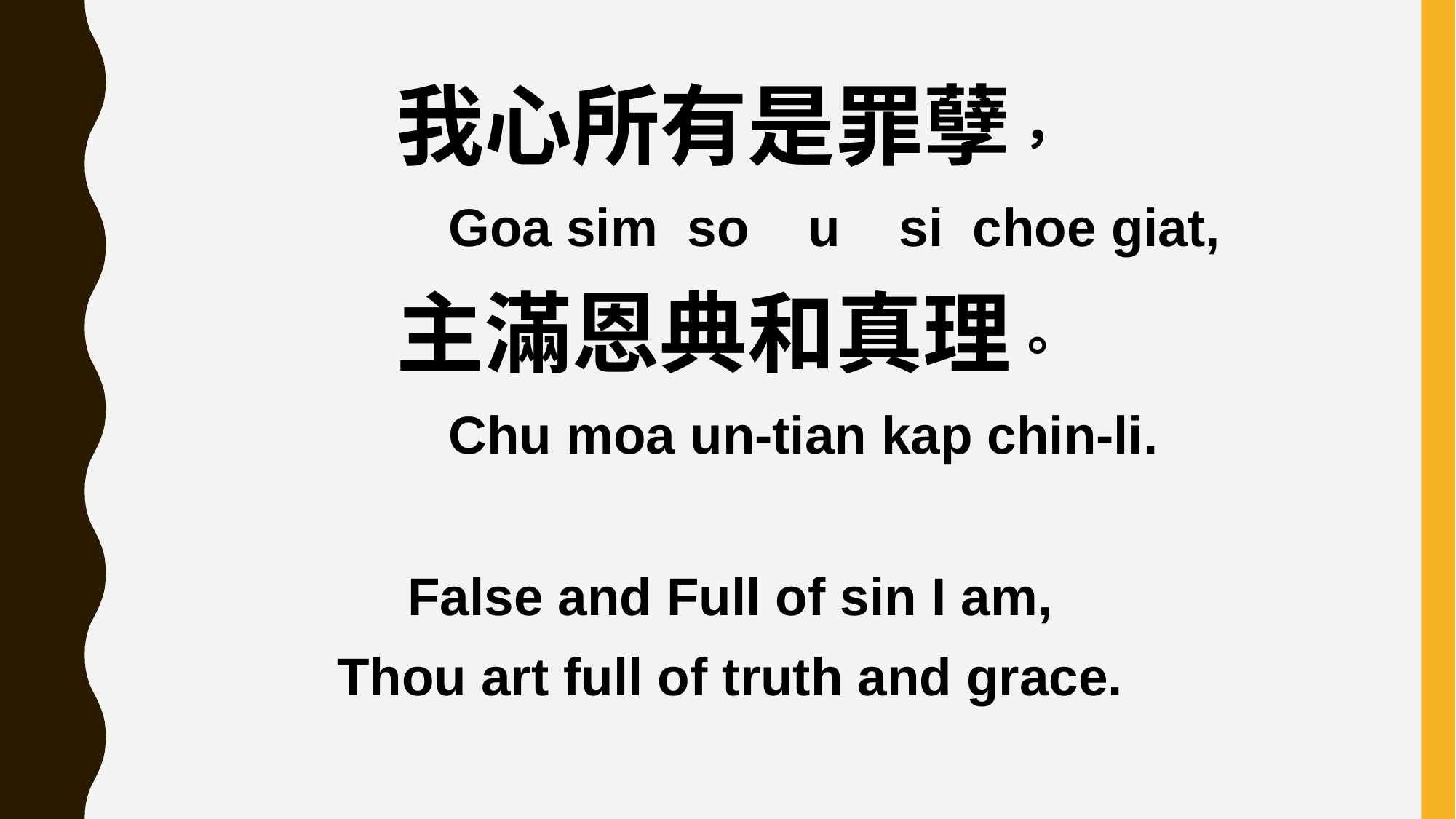

我心所有是罪孽，
                 Goa sim  so    u    si  choe giat,
主滿恩典和真理。
                 Chu moa un-tian kap chin-li.

False and Full of sin I am,
Thou art full of truth and grace.